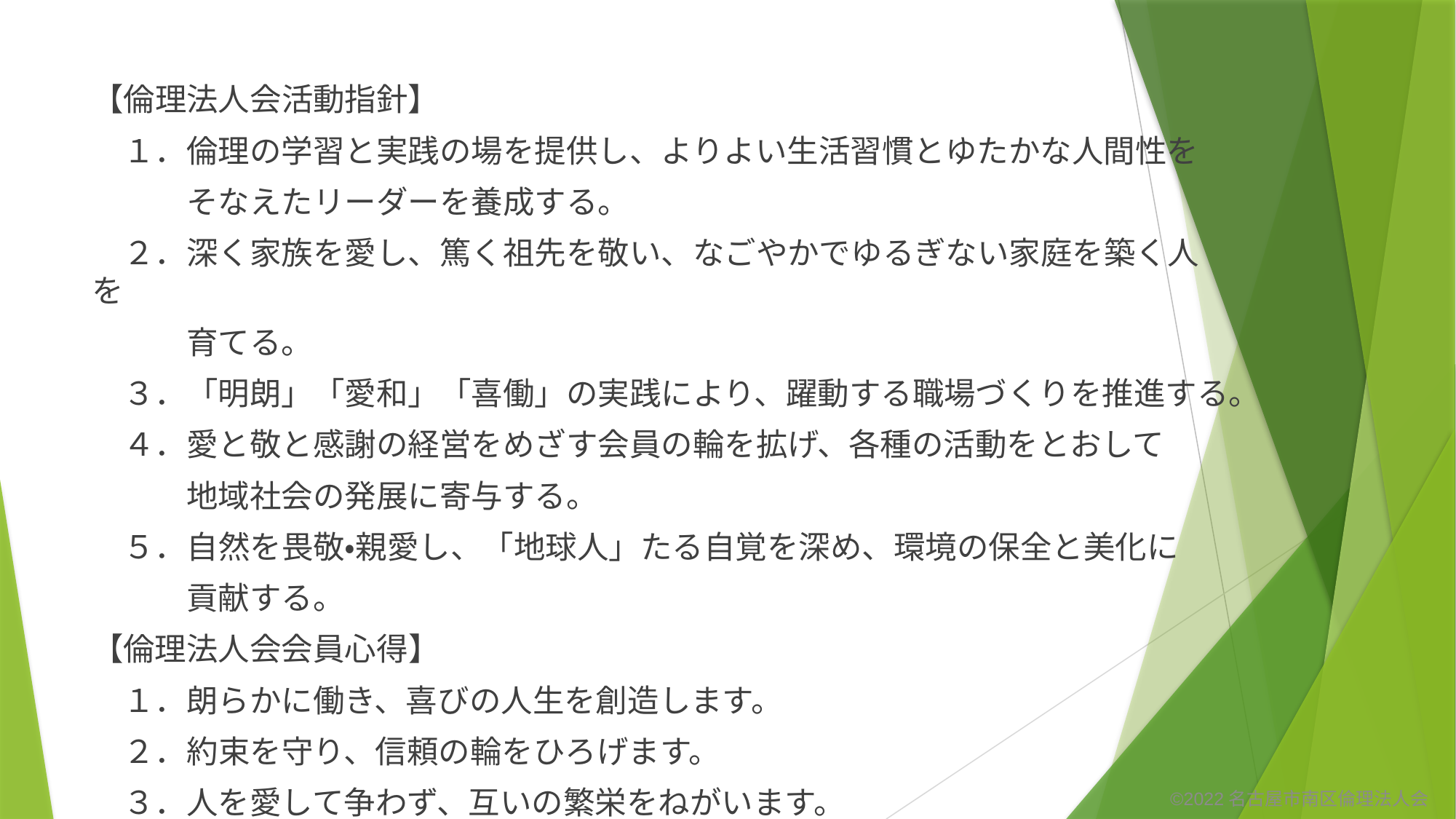

【倫理法人会活動指針】
　１．倫理の学習と実践の場を提供し、よりよい生活習慣とゆたかな人間性を
　　　そなえたリーダーを養成する。
　２．深く家族を愛し、篤く祖先を敬い、なごやかでゆるぎない家庭を築く人を
　　　育てる。
　３．「明朗」「愛和」「喜働」の実践により、躍動する職場づくりを推進する。
　４．愛と敬と感謝の経営をめざす会員の輪を拡げ、各種の活動をとおして
　　　地域社会の発展に寄与する。
　５．自然を畏敬・親愛し、「地球人」たる自覚を深め、環境の保全と美化に
　　　貢献する。
【倫理法人会会員心得】
　１．朗らかに働き、喜びの人生を創造します。
　２．約束を守り、信頼の輪をひろげます。
　３．人を愛して争わず、互いの繁栄をねがいます。
©2022名古屋市南区倫理法人会